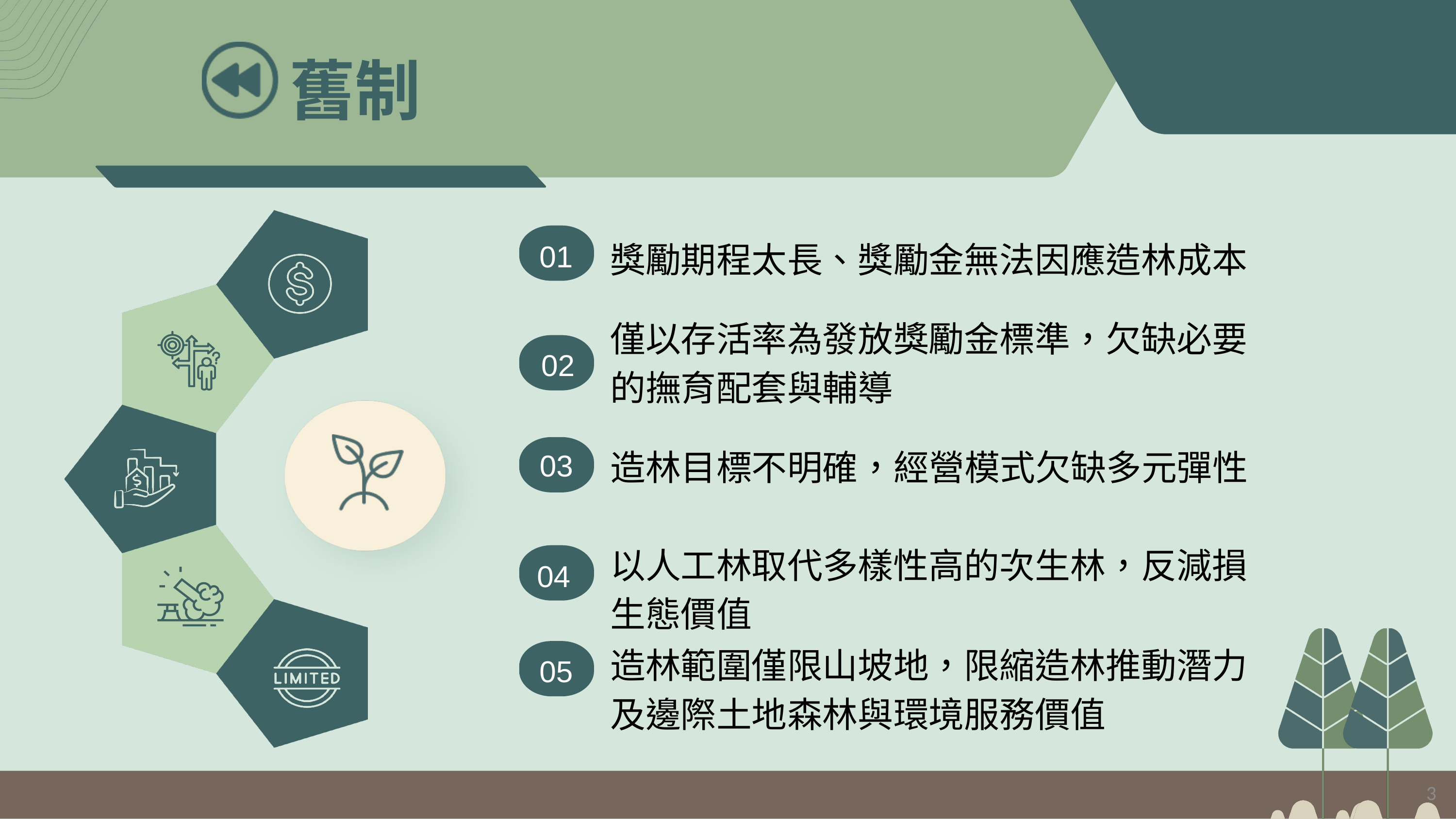

舊制

01
獎勵期程太長、獎勵金無法因應造林成本
僅以存活率為發放獎勵金標準，欠缺必要的撫育配套與輔導

02

03
造林目標不明確，經營模式欠缺多元彈性
以人工林取代多樣性高的次生林，反減損生態價值

04
造林範圍僅限山坡地，限縮造林推動潛力及邊際土地森林與環境服務價值

05

$

3